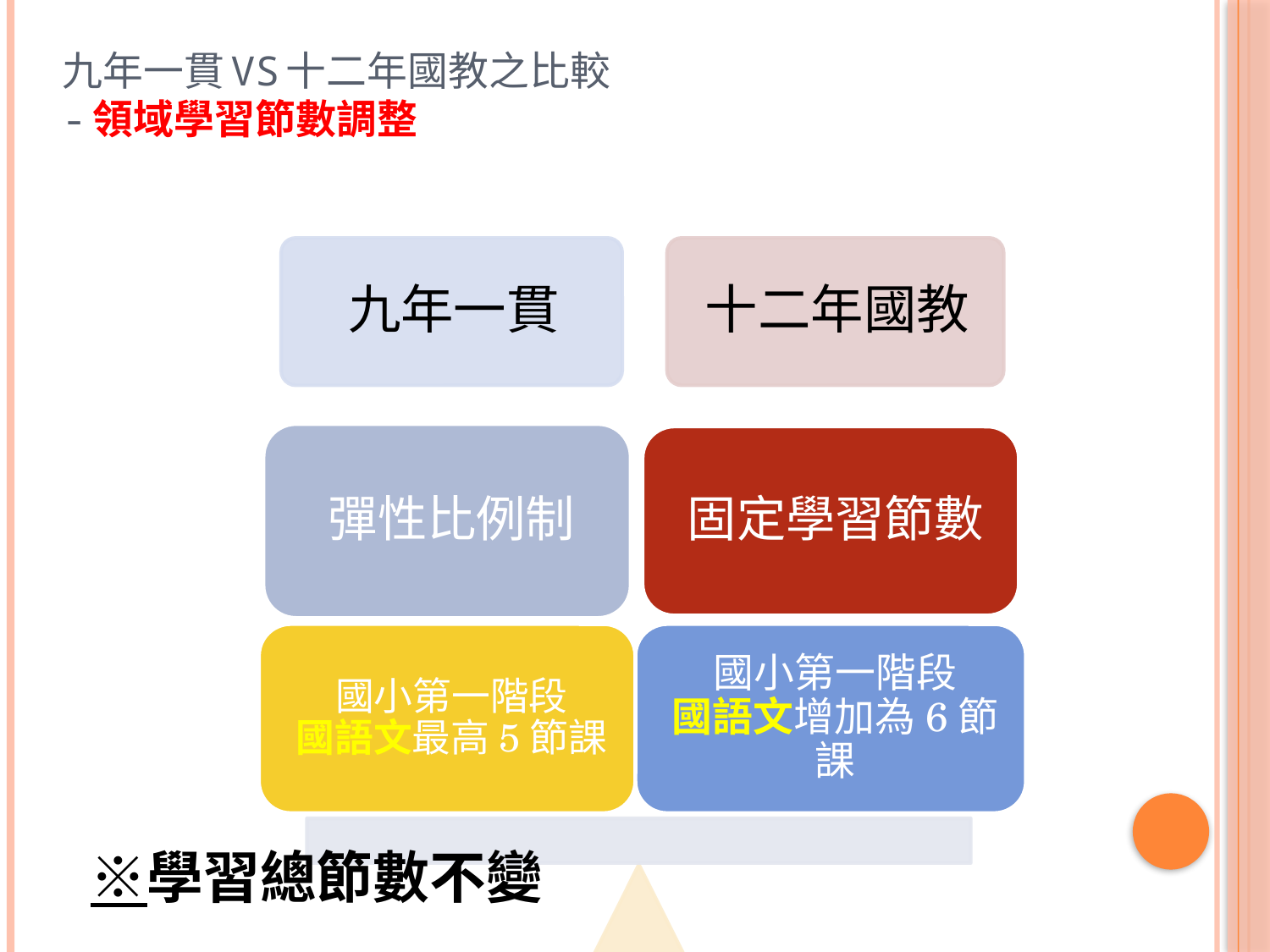

# 九年一貫vs十二年國教之比較 -領域學習節數調整
九年一貫
十二年國教
國小第一階段
國語文增加為6節課
固定學習節數
國小第一階段
國語文最高5節課
彈性比例制
※學習總節數不變